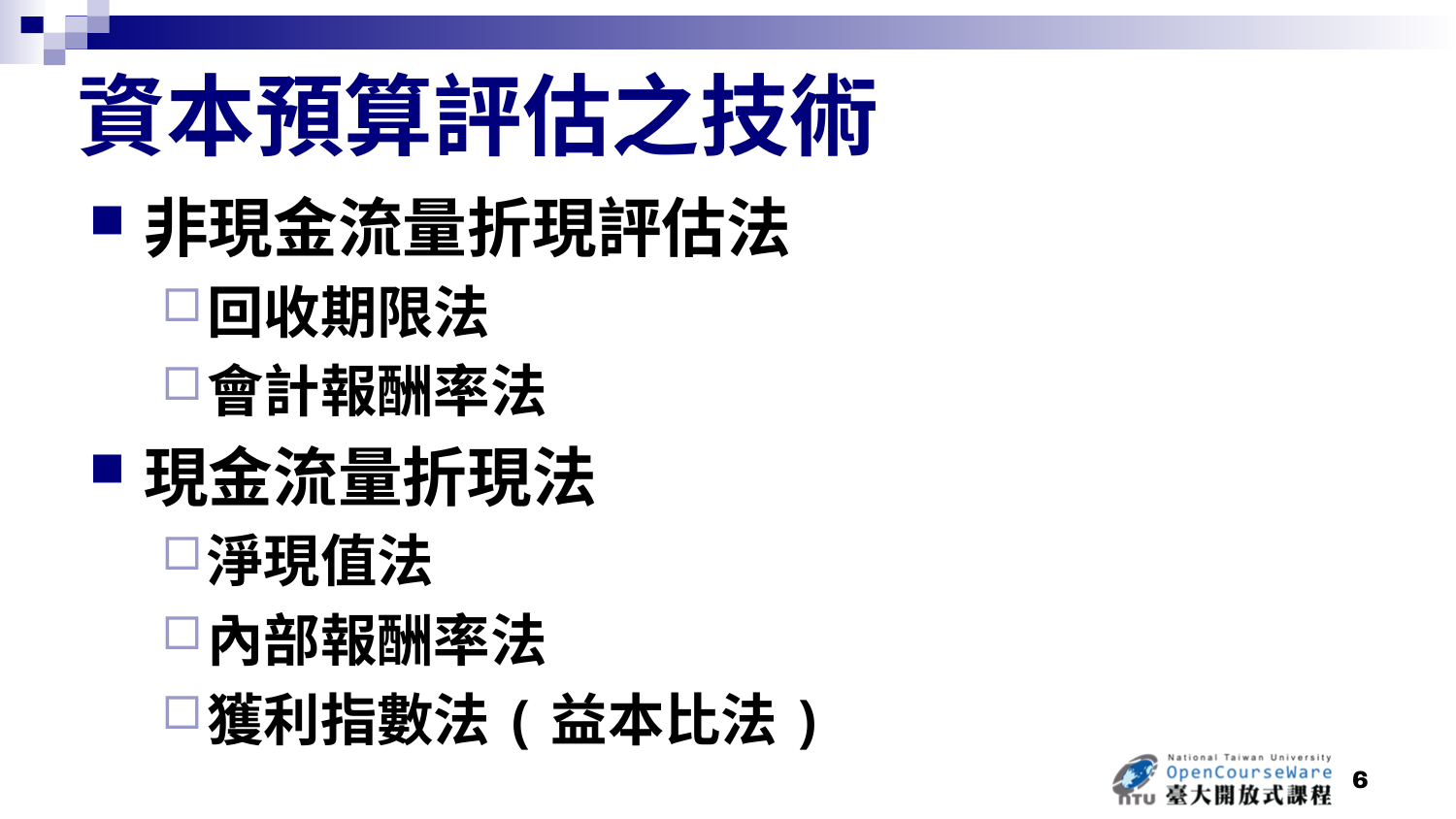

# 資本預算評估之技術
非現金流量折現評估法
回收期限法
會計報酬率法
現金流量折現法
淨現值法
內部報酬率法
獲利指數法(益本比法)

6